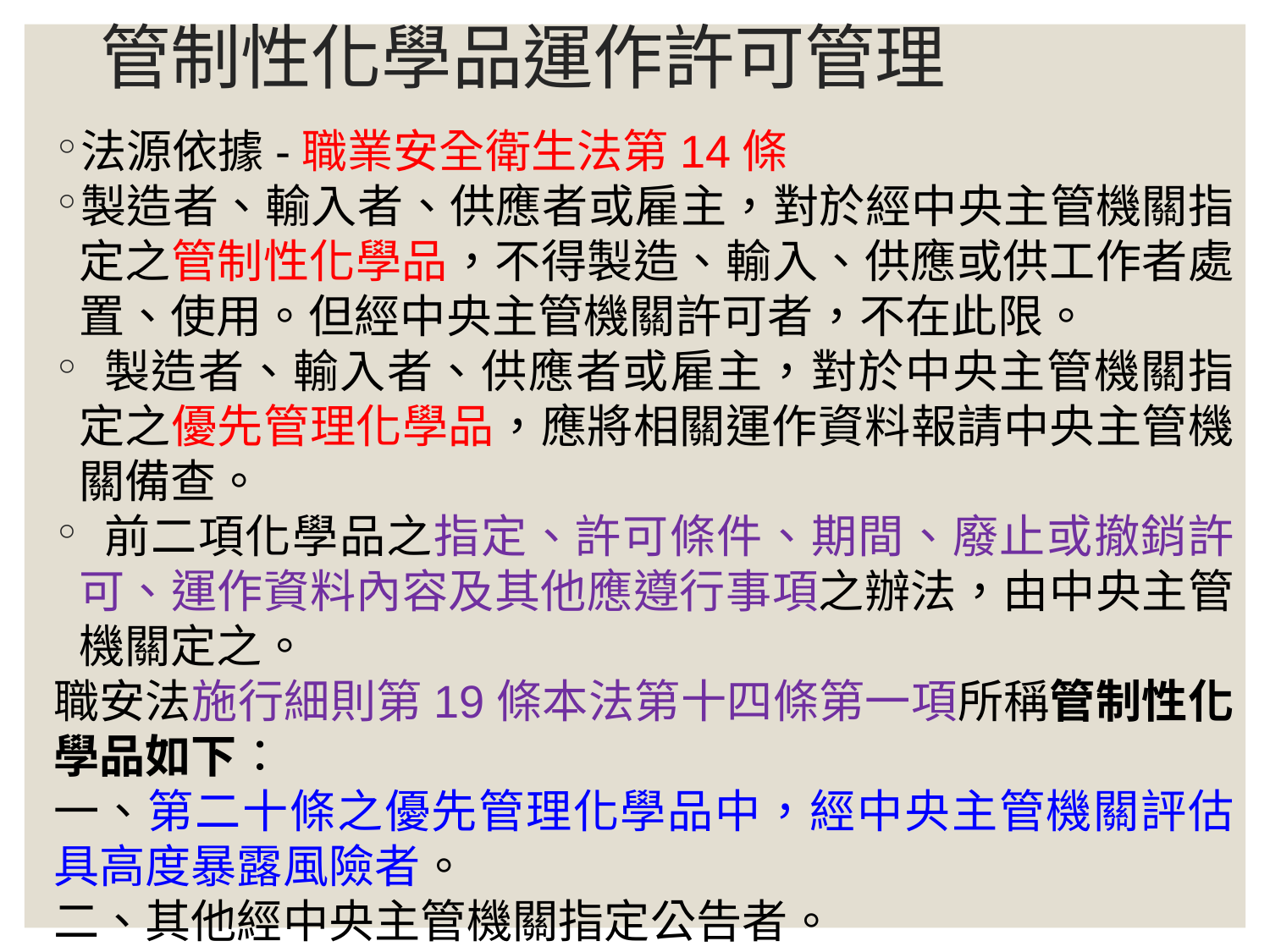

# 管制性化學品運作許可管理
法源依據-職業安全衛生法第14條
製造者、輸入者、供應者或雇主，對於經中央主管機關指定之管制性化學品，不得製造、輸入、供應或供工作者處置、使用。但經中央主管機關許可者，不在此限。
 製造者、輸入者、供應者或雇主，對於中央主管機關指定之優先管理化學品，應將相關運作資料報請中央主管機關備查。
 前二項化學品之指定、許可條件、期間、廢止或撤銷許可、運作資料內容及其他應遵行事項之辦法，由中央主管機關定之。
職安法施行細則第19條本法第十四條第一項所稱管制性化學品如下：
一、第二十條之優先管理化學品中，經中央主管機關評估具高度暴露風險者。
二、其他經中央主管機關指定公告者。